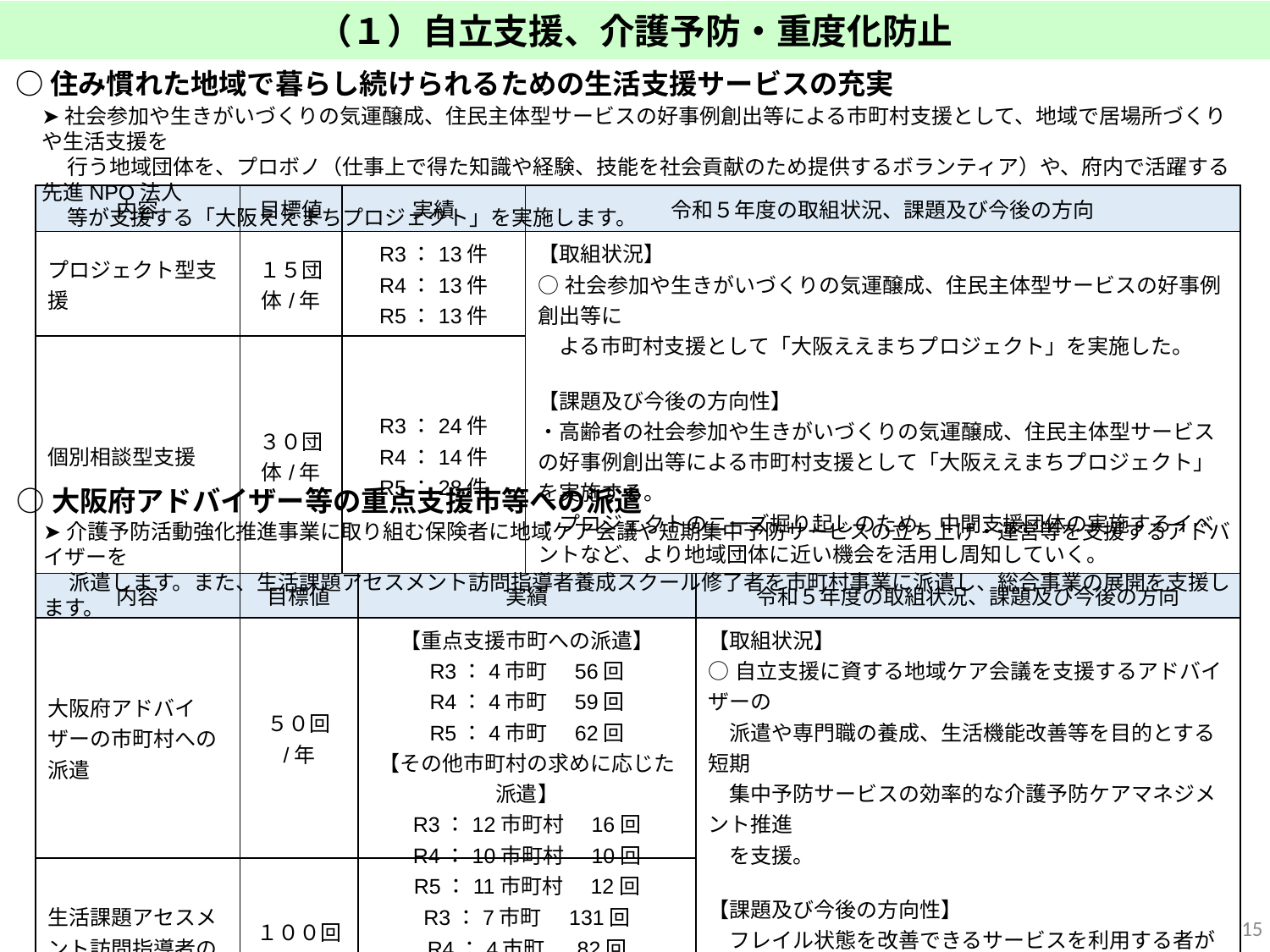

（１）自立支援、介護予防・重度化防止
○住み慣れた地域で暮らし続けられるための生活支援サービスの充実
➤社会参加や生きがいづくりの気運醸成、住民主体型サービスの好事例創出等による市町村支援として、地域で居場所づくりや生活支援を
　 行う地域団体を、プロボノ（仕事上で得た知識や経験、技能を社会貢献のため提供するボランティア）や、府内で活躍する先進NPO法人
　 等が支援する「大阪ええまちプロジェクト」を実施します。
| 内容 | 目標値 | 実績 | 令和５年度の取組状況、課題及び今後の方向 |
| --- | --- | --- | --- |
| プロジェクト型支援 | １５団体/年 | R3：13件 R4：13件 R5：13件 | 【取組状況】 ○社会参加や生きがいづくりの気運醸成、住民主体型サービスの好事例創出等に 　よる市町村支援として「大阪ええまちプロジェクト」を実施した。 【課題及び今後の方向性】 ・高齢者の社会参加や生きがいづくりの気運醸成、住民主体型サービスの好事例創出等による市町村支援として「大阪ええまちプロジェクト」を実施する。 ・プロジェクトのニーズ掘り起しのため、中間支援団体の実施するイベントなど、より地域団体に近い機会を活用し周知していく。 |
| 個別相談型支援 | ３０団体/年 | R3：24件 R4：14件 R5：28件 |  |
○大阪府アドバイザー等の重点支援市等への派遣
➤介護予防活動強化推進事業に取り組む保険者に地域ケア会議や短期集中予防サービスの立ち上げ・運営等を支援するアドバイザーを
　 派遣します。また、生活課題アセスメント訪問指導者養成スクール修了者を市町村事業に派遣し、総合事業の展開を支援します。
| 内容 | 目標値 | 実績 | 令和５年度の取組状況、課題及び今後の方向 |
| --- | --- | --- | --- |
| 大阪府アドバイザーの市町村への派遣 | ５０回 /年 | 【重点支援市町への派遣】 R3：4市町　56回 R4：4市町　59回 R5：4市町　62回 【その他市町村の求めに応じた派遣】 R3：12市町村　16回 R4：10市町村　10回 R5：11市町村　12回 | 【取組状況】 ○自立支援に資する地域ケア会議を支援するアドバイザーの 　派遣や専門職の養成、生活機能改善等を目的とする短期 　集中予防サービスの効率的な介護予防ケアマネジメント推進 　を支援。 【課題及び今後の方向性】 　フレイル状態を改善できるサービスを利用する者が少ない等の課題から、当該サービスにつなぐための窓口の相談対応の強化や、地域の専門職の連携を強化するための地域ケア会議、訪問アセスメント事業の充実等により介護予防ケアマネジメントの推進に向け各市町村の状況に応じた支援を行う。 |
| 生活課題アセスメント訪問指導者の市町村への派遣 | １００回 /年 | R3：7市町　131回 R4：4市町　 82回 R5：4市町　 68回 |  |
15